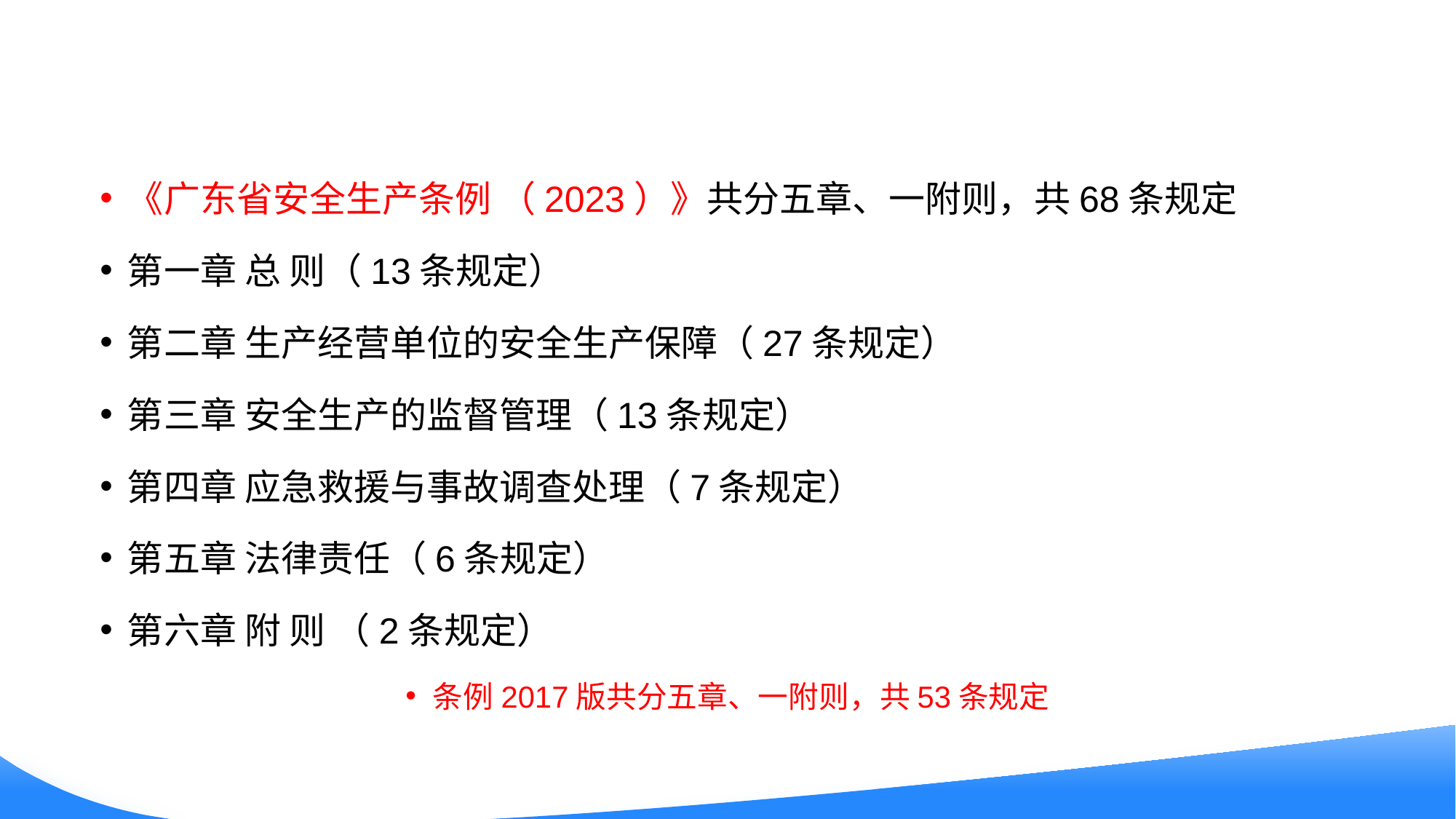

#
《广东省安全生产条例 （2023）》共分五章、一附则，共68条规定
第一章 总 则（13条规定）
第二章 生产经营单位的安全生产保障（27条规定）
第三章 安全生产的监督管理（13条规定）
第四章 应急救援与事故调查处理（7条规定）
第五章 法律责任（6条规定）
第六章 附 则 （2条规定）
条例2017版共分五章、一附则，共53条规定